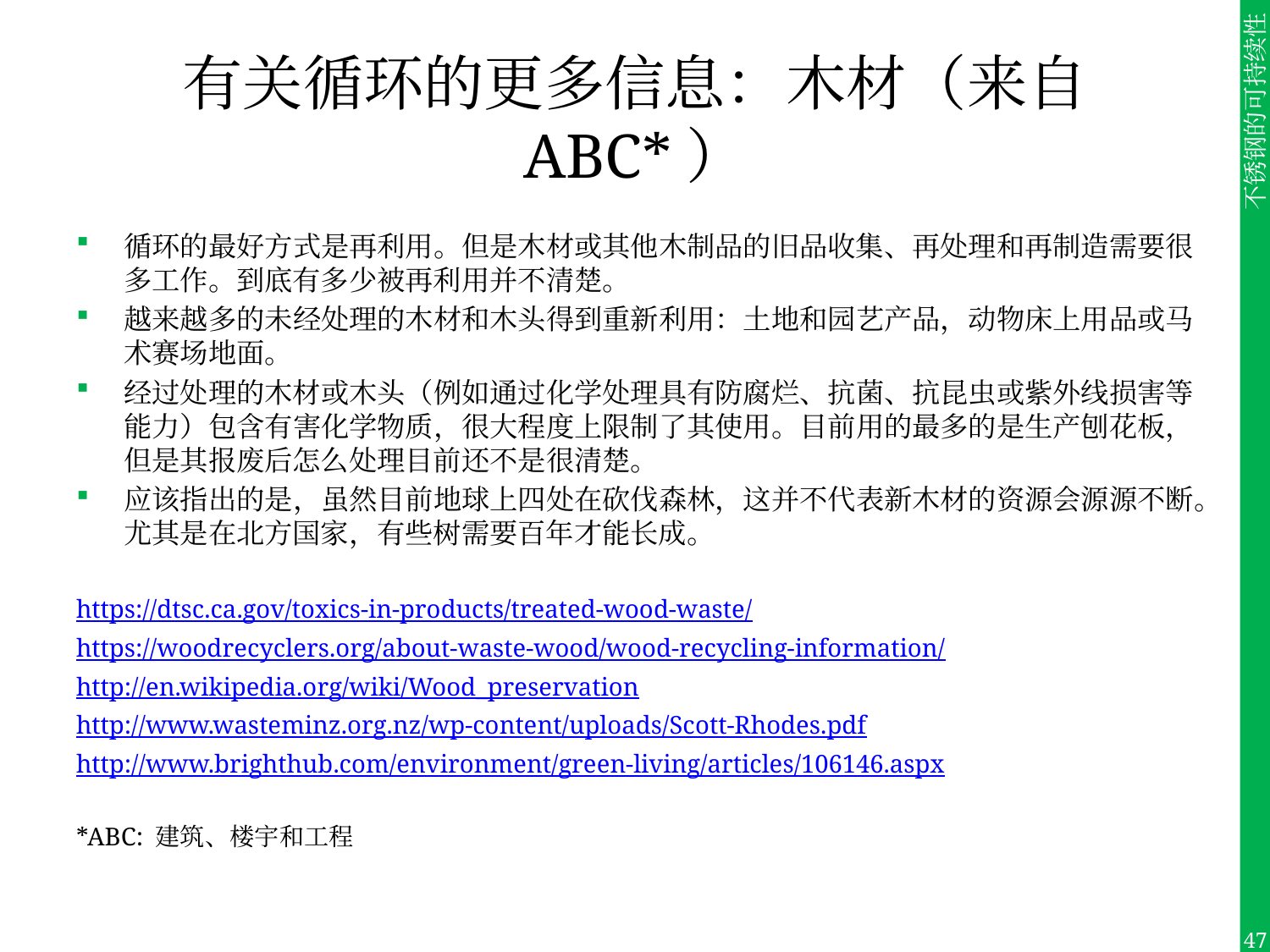

# 有关循环的更多信息：木材（来自 ABC*）
循环的最好方式是再利用。但是木材或其他木制品的旧品收集、再处理和再制造需要很多工作。到底有多少被再利用并不清楚。
越来越多的未经处理的木材和木头得到重新利用：土地和园艺产品，动物床上用品或马术赛场地面。
经过处理的木材或木头（例如通过化学处理具有防腐烂、抗菌、抗昆虫或紫外线损害等能力）包含有害化学物质，很大程度上限制了其使用。目前用的最多的是生产刨花板，但是其报废后怎么处理目前还不是很清楚。
应该指出的是，虽然目前地球上四处在砍伐森林，这并不代表新木材的资源会源源不断。尤其是在北方国家，有些树需要百年才能长成。

https://dtsc.ca.gov/toxics-in-products/treated-wood-waste/
https://woodrecyclers.org/about-waste-wood/wood-recycling-information/
http://en.wikipedia.org/wiki/Wood_preservation
http://www.wasteminz.org.nz/wp-content/uploads/Scott-Rhodes.pdf
http://www.brighthub.com/environment/green-living/articles/106146.aspx

*ABC: 建筑、楼宇和工程
47